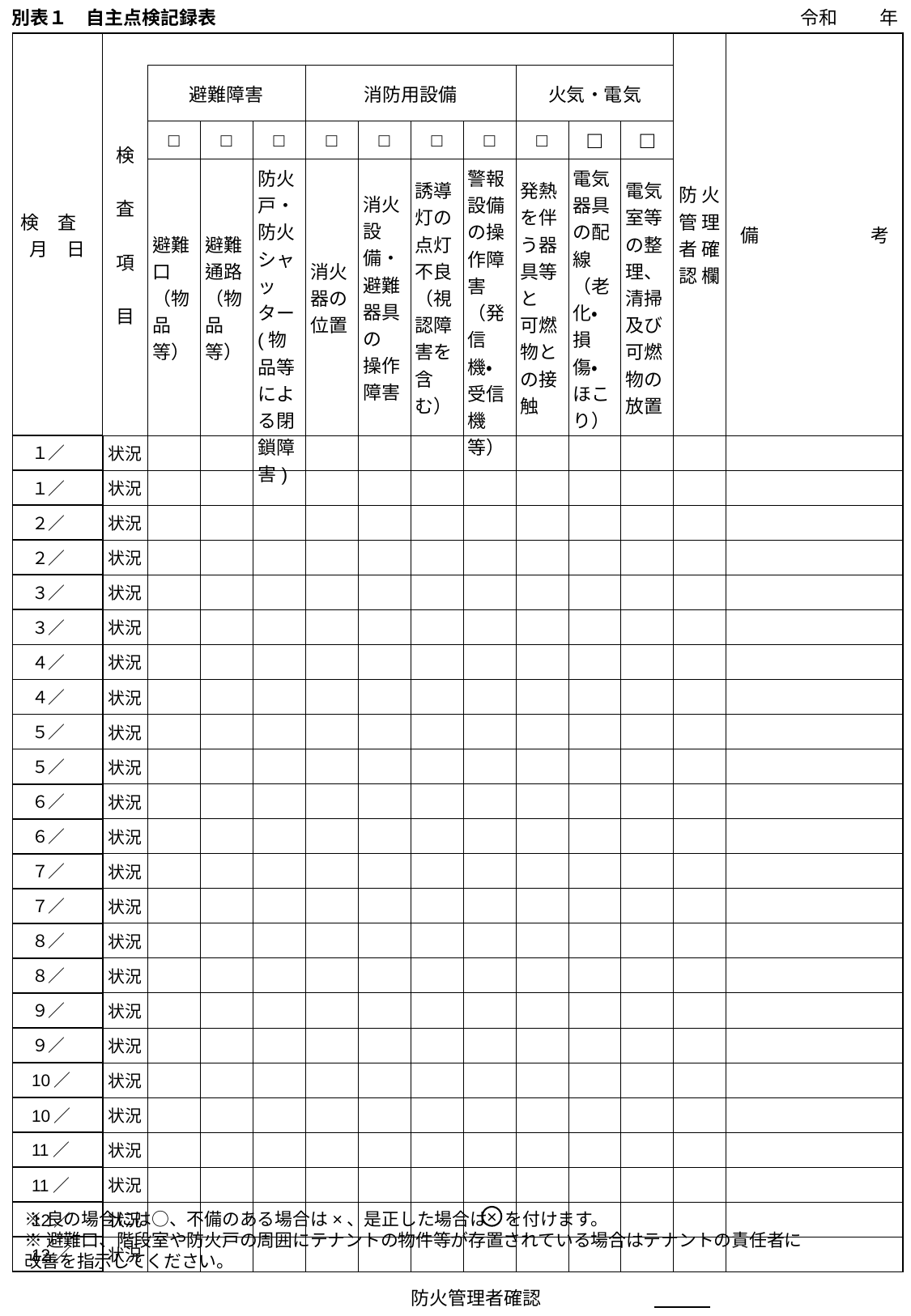

別表１　自主点検記録表
令和　 　年
| 検　査　月　日 | 検　査　項　目 |  |  |  |  |  |  |  |  |  |  | 防 火 管 理 者 確 認 欄 | 備　　　　　　考 |
| --- | --- | --- | --- | --- | --- | --- | --- | --- | --- | --- | --- | --- | --- |
|  |  | 避難障害 |  |  | 消防用設備 |  |  |  | 火気・電気 |  |  |  |  |
|  |  | □ | □ | □ | □ | □ | □ | □ | □ | □ | □ |  |  |
|  |  | 避難口（物品等） | 避難通路（物品等） | 防火戸・防火シャッター (物品等による閉鎖障害) | 消火器の位置 | 消火設備・避難器具の 操作障害 | 誘導灯の点灯不良 （視認障害を含む） | 警報設備の操作障害 （発信機・受信機等） | 発熱を伴う器具等と 可燃物との接触 | 電気器具の配線 （老化・損傷・ほこり） | 電気室等の整理、清掃 及び可燃物の放置 |  |  |
| １／ | 状況 |  |  |  |  |  |  |  |  |  |  |  |  |
| １／ | 状況 |  |  |  |  |  |  |  |  |  |  |  |  |
| ２／ | 状況 |  |  |  |  |  |  |  |  |  |  |  |  |
| ２／ | 状況 |  |  |  |  |  |  |  |  |  |  |  |  |
| ３／ | 状況 |  |  |  |  |  |  |  |  |  |  |  |  |
| ３／ | 状況 |  |  |  |  |  |  |  |  |  |  |  |  |
| ４／ | 状況 |  |  |  |  |  |  |  |  |  |  |  |  |
| ４／ | 状況 |  |  |  |  |  |  |  |  |  |  |  |  |
| ５／ | 状況 |  |  |  |  |  |  |  |  |  |  |  |  |
| ５／ | 状況 |  |  |  |  |  |  |  |  |  |  |  |  |
| ６／ | 状況 |  |  |  |  |  |  |  |  |  |  |  |  |
| ６／ | 状況 |  |  |  |  |  |  |  |  |  |  |  |  |
| ７／ | 状況 |  |  |  |  |  |  |  |  |  |  |  |  |
| ７／ | 状況 |  |  |  |  |  |  |  |  |  |  |  |  |
| ８／ | 状況 |  |  |  |  |  |  |  |  |  |  |  |  |
| ８／ | 状況 |  |  |  |  |  |  |  |  |  |  |  |  |
| ９／ | 状況 |  |  |  |  |  |  |  |  |  |  |  |  |
| ９／ | 状況 |  |  |  |  |  |  |  |  |  |  |  |  |
| 10／ | 状況 |  |  |  |  |  |  |  |  |  |  |  |  |
| 10／ | 状況 |  |  |  |  |  |  |  |  |  |  |  |  |
| 11／ | 状況 |  |  |  |  |  |  |  |  |  |  |  |  |
| 11／ | 状況 |  |  |  |  |  |  |  |  |  |  |  |  |
| 12／ | 状況 |  |  |  |  |  |  |  |  |  |  |  |  |
| 12／ | 状況 |  |  |  |  |  |  |  |  |  |  |  |  |
※良の場合には○、不備のある場合は×、是正した場合は　を付けます。
※避難口、階段室や防火戸の周囲にテナントの物件等が存置されている場合はテナントの責任者に
改善を指示してください。
×
防火管理者確認